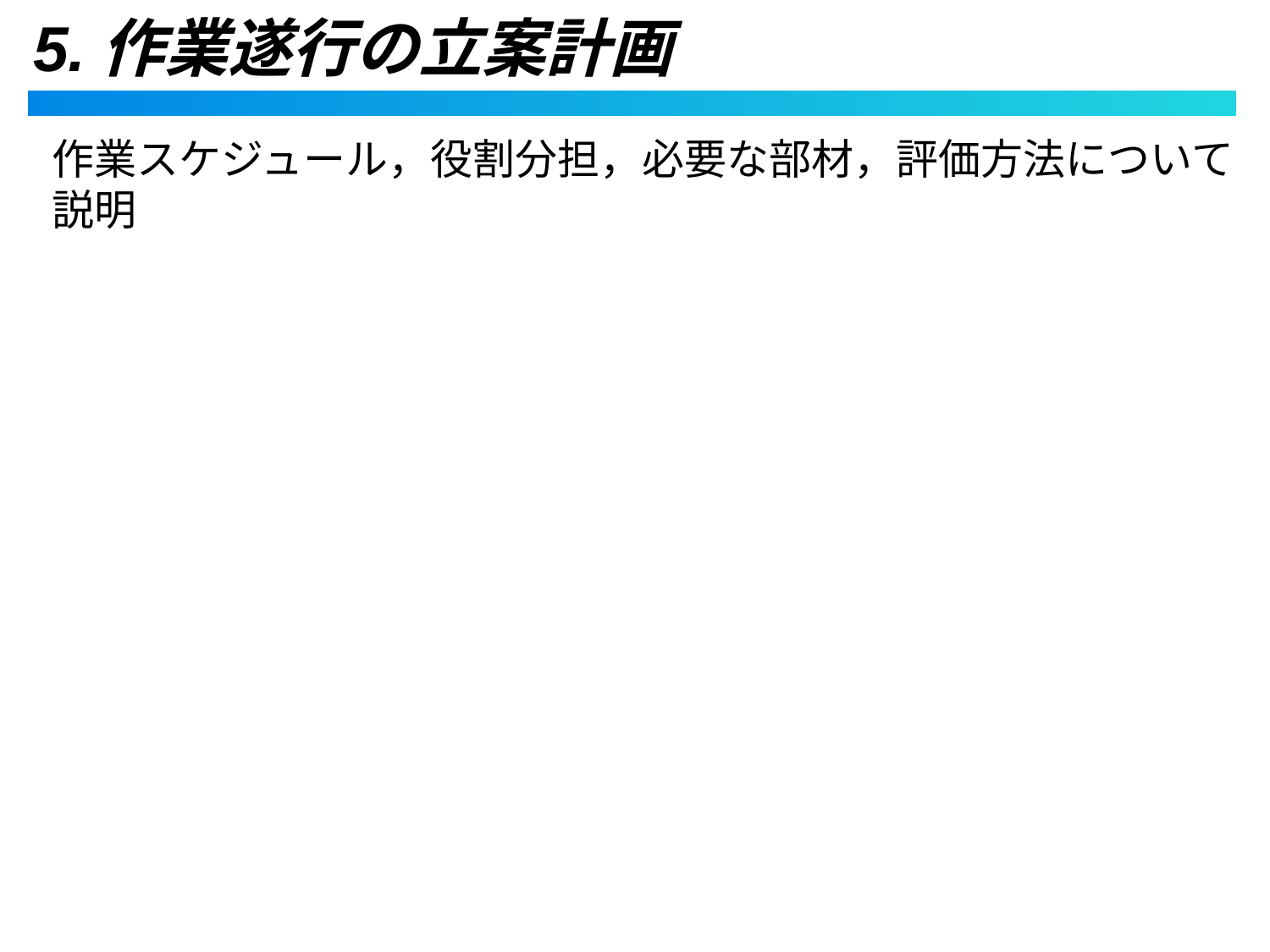

5.作業遂行の立案計画

作業スケジュール，役割分担，必要な部材，評価方法について説明